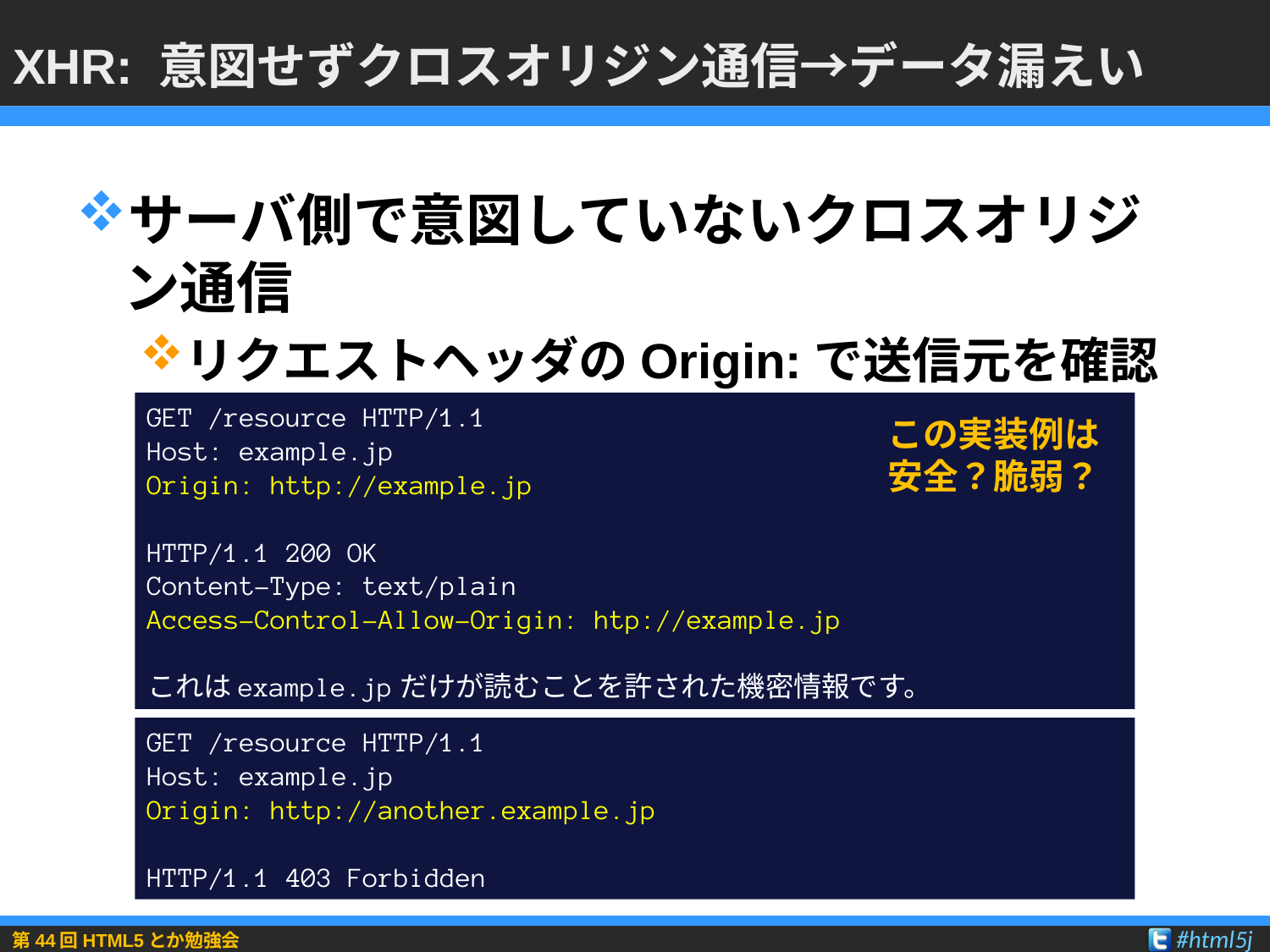

# XHR: 意図せずクロスオリジン通信→データ漏えい
サーバ側で意図していないクロスオリジン通信
リクエストヘッダのOrigin:で送信元を確認

GET /resource HTTP/1.1
Host: example.jp
Origin: http://example.jp

HTTP/1.1 200 OK
Content-Type: text/plain
Access-Control-Allow-Origin: htp://example.jp

これはexample.jpだけが読むことを許された機密情報です。
この実装例は
安全？脆弱？
GET /resource HTTP/1.1
Host: example.jp
Origin: http://another.example.jp

HTTP/1.1 403 Forbidden